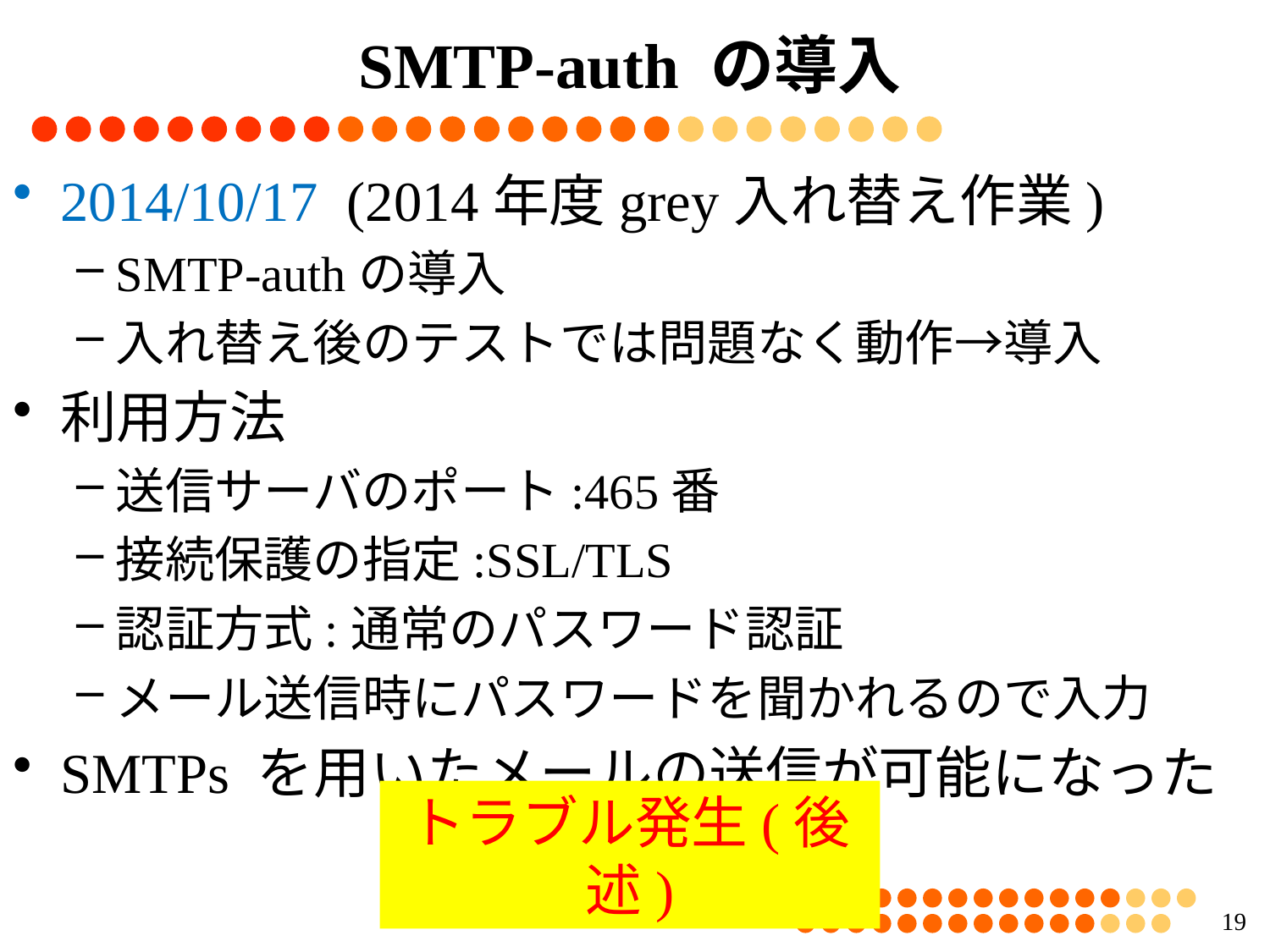

# SMTP-auth の導入
2014/10/17  (2014年度grey入れ替え作業)
SMTP-authの導入
入れ替え後のテストでは問題なく動作→導入
利用方法
送信サーバのポート:465番
接続保護の指定:SSL/TLS
認証方式:通常のパスワード認証
メール送信時にパスワードを聞かれるので入力
SMTPs を用いたメールの送信が可能になった
トラブル発生(後述)
19